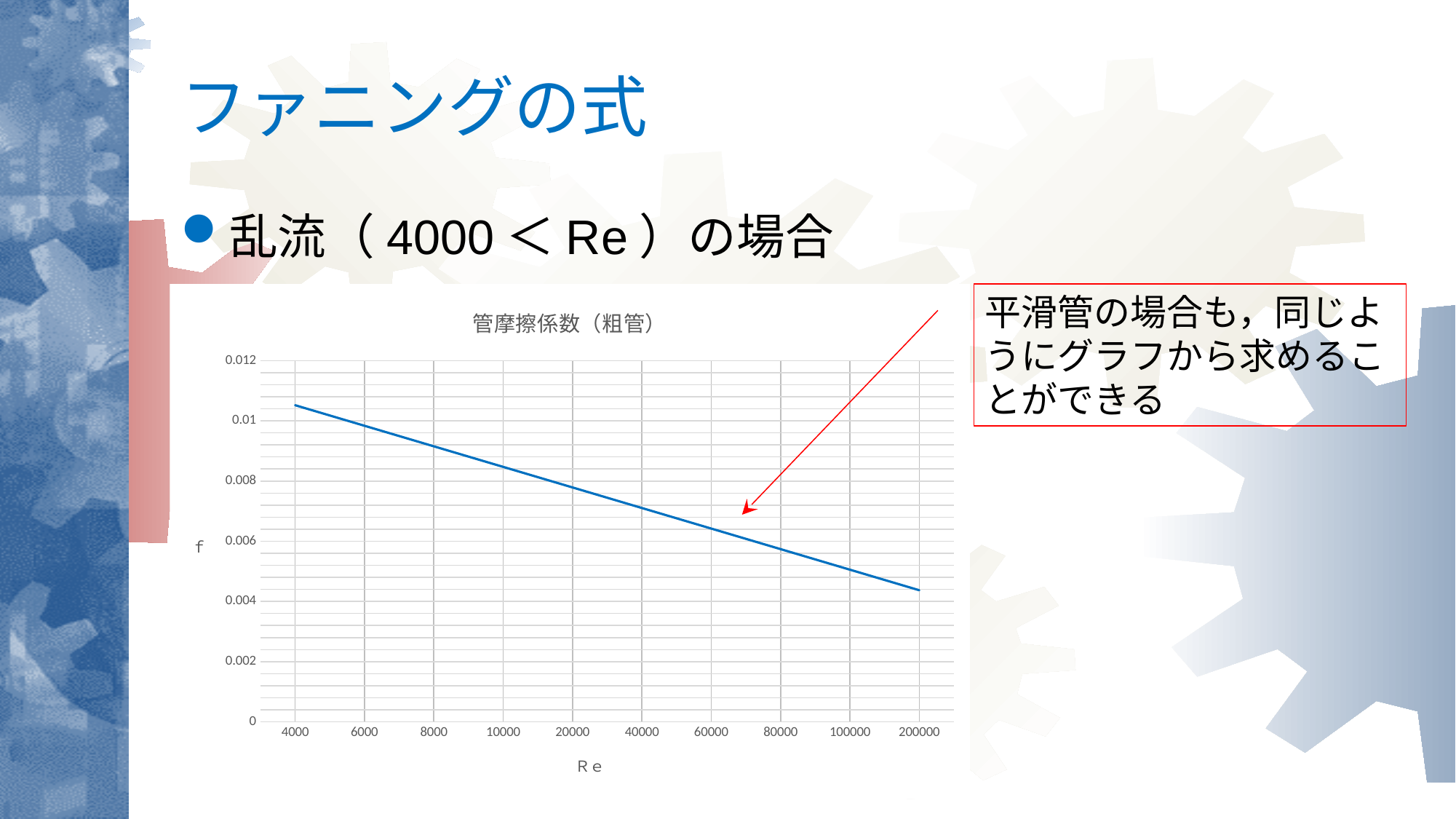

# ファニングの式
乱流（4000＜Re）の場合
平滑管の場合も，同じようにグラフから求めることができる

### Chart: 管摩擦係数（粗管）

| Category |  |  |
|---|---|---|
| 4000 | 0.0108836963 | 0.0108836963 |
| 6000 | 0.0098435984 | 0.0098435984 |
| 8000 | 0.0091903089 | 0.0091903089 |
| 10000 | 0.0087257644 | 0.0087257644 |
| 20000 | 0.0074810323 | 0.0074810323 |
| 40000 | 0.0064776435 | 0.0064776435 |
| 60000 | 0.005978922 | 0.005978922 |
| 80000 | 0.0056581886 | 0.0056581886 |
| 100000 | 0.0054263378 | 0.0054263378 |
| 200000 | 0.0047881754 | 0.0047881754 |